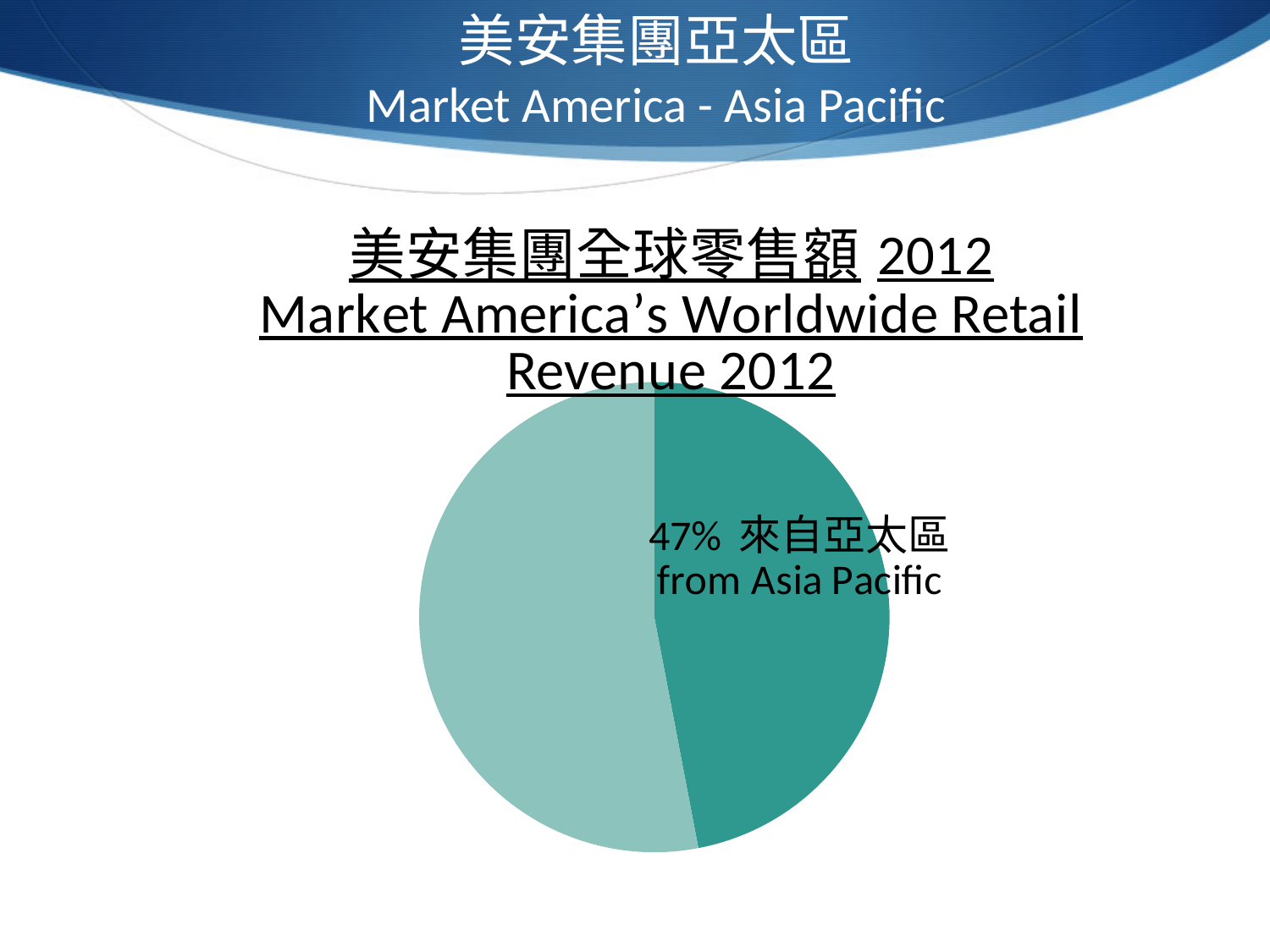

美安集團亞太區
Market America - Asia Pacific

### Chart: 美安集團全球零售額2012
Market America’s Worldwide Retail Revenue 2012

| Category | Sales |
|---|---|
| 1st Qtr | 4.7 |
| 2nd Qtr | 5.3 |